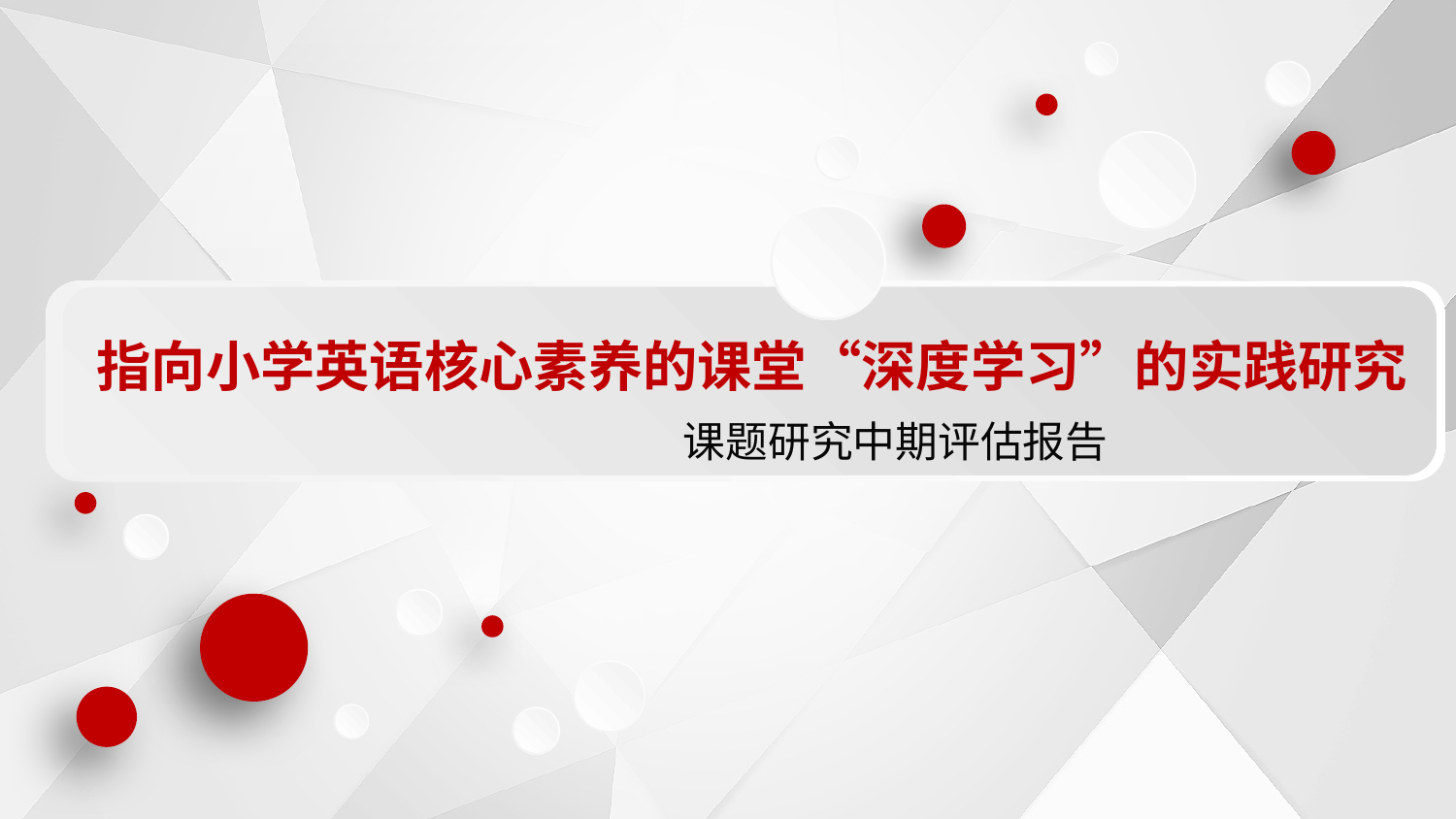

指向小学英语核心素养的课堂“深度学习”的实践研究
课题研究中期评估报告